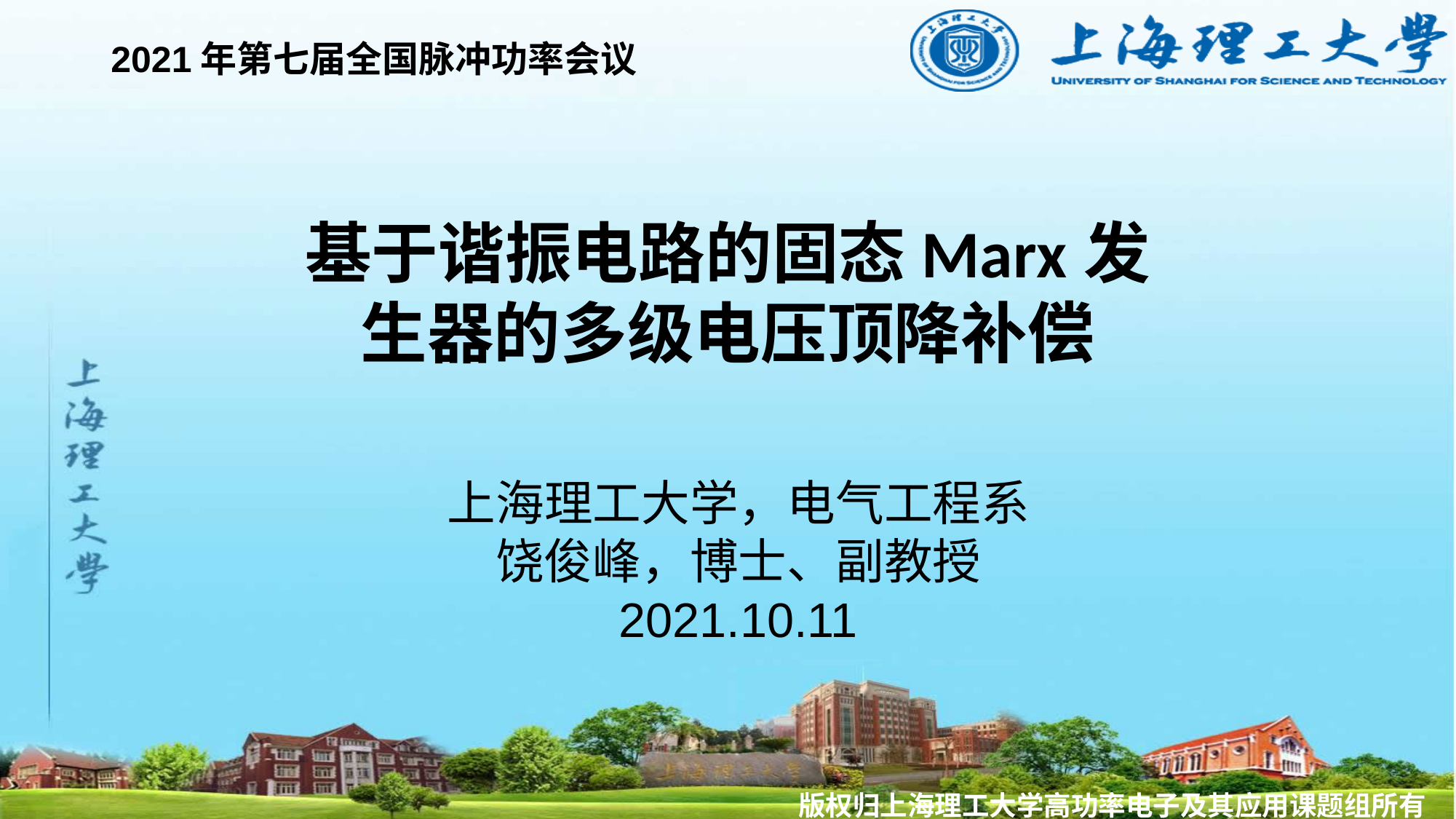

2021年第七届全国脉冲功率会议
# 基于谐振电路的固态Marx发生器的多级电压顶降补偿
上海理工大学，电气工程系
饶俊峰，博士、副教授
2021.10.11